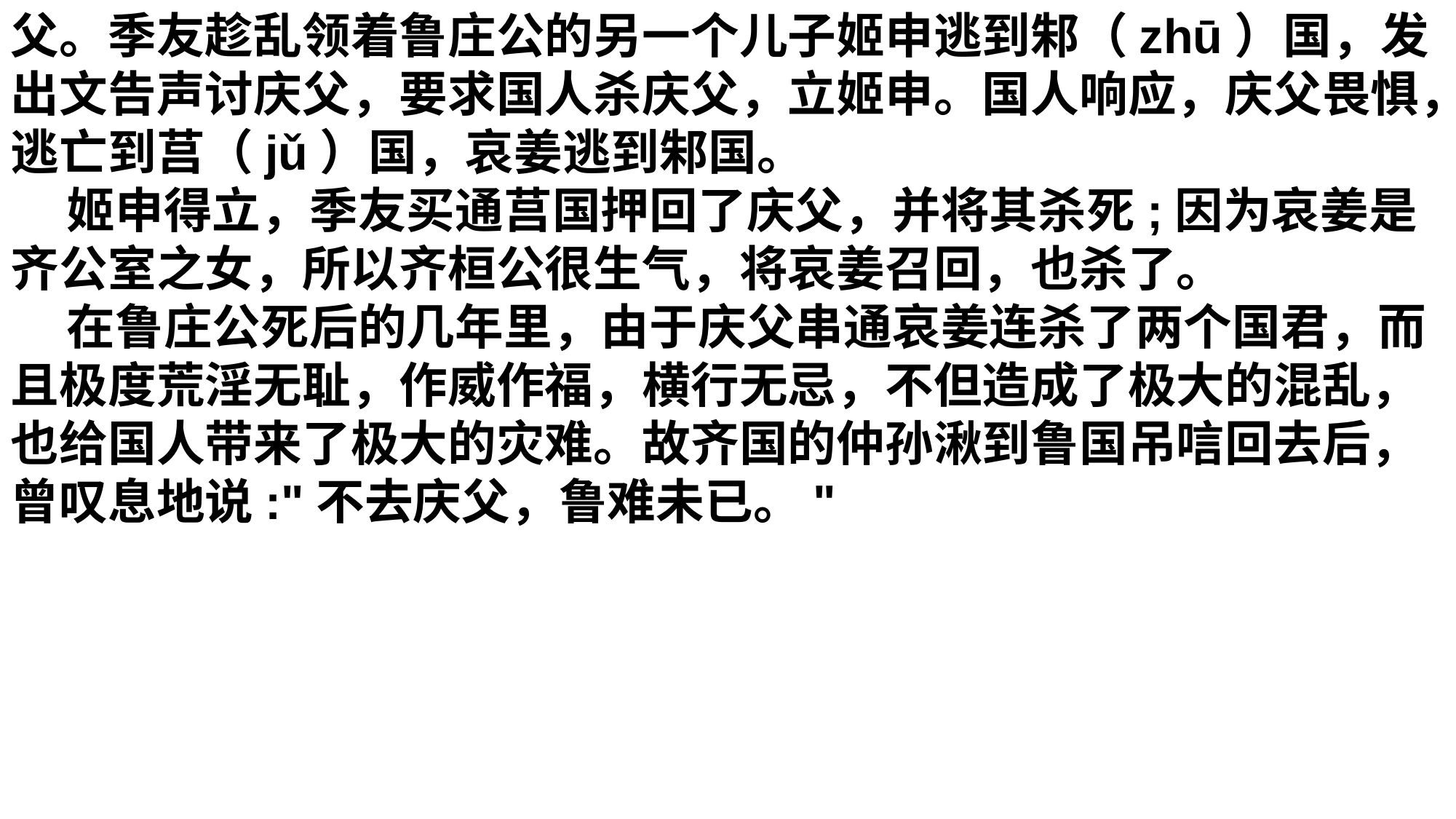

父。季友趁乱领着鲁庄公的另一个儿子姬申逃到邾（zhū）国，发出文告声讨庆父，要求国人杀庆父，立姬申。国人响应，庆父畏惧，逃亡到莒（jǔ）国，哀姜逃到邾国。
    姬申得立，季友买通莒国押回了庆父，并将其杀死;因为哀姜是齐公室之女，所以齐桓公很生气，将哀姜召回，也杀了。
    在鲁庄公死后的几年里，由于庆父串通哀姜连杀了两个国君，而且极度荒淫无耻，作威作福，横行无忌，不但造成了极大的混乱，也给国人带来了极大的灾难。故齐国的仲孙湫到鲁国吊唁回去后，曾叹息地说:"不去庆父，鲁难未已。"